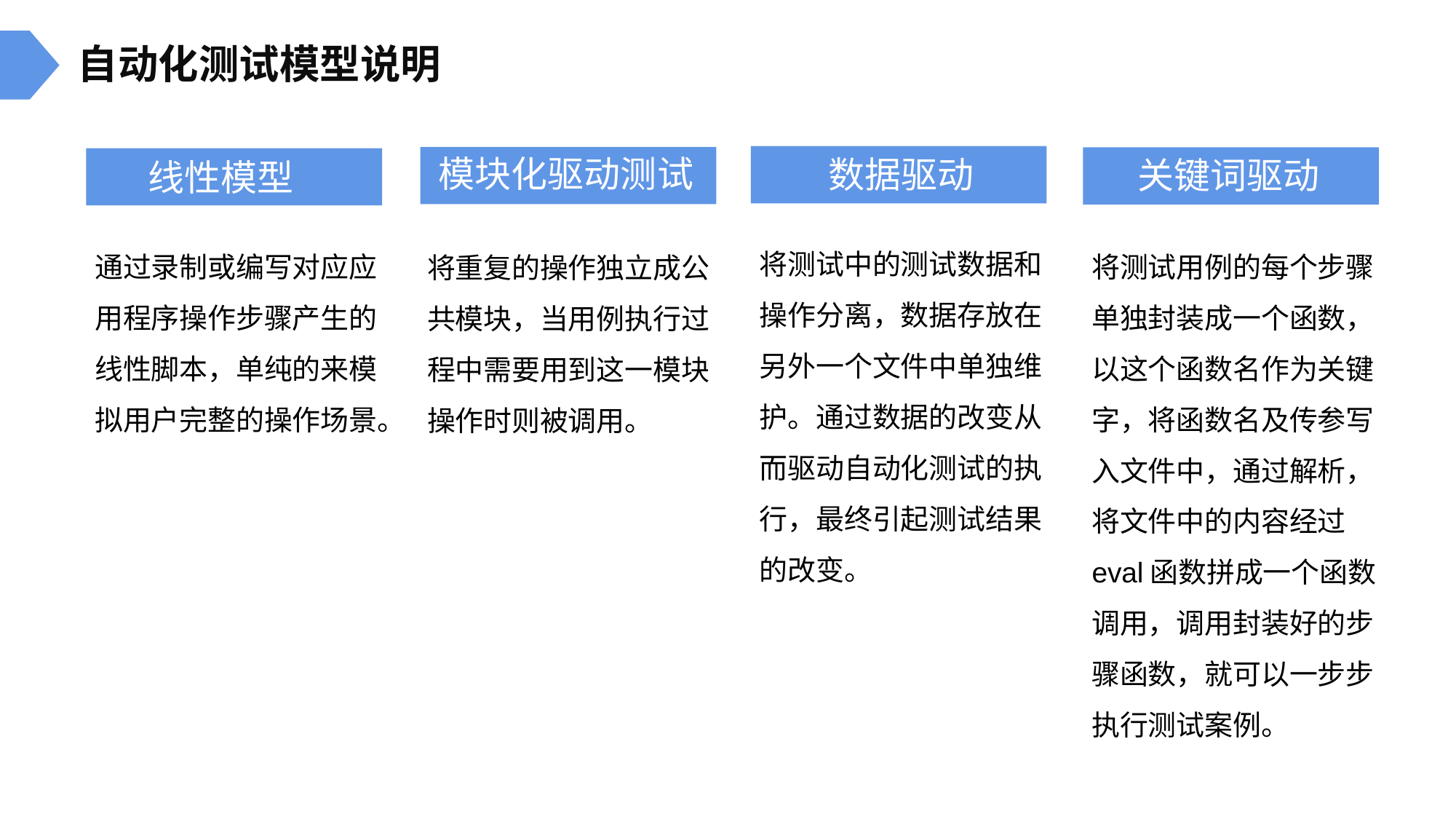

自动化测试模型说明
模块化驱动测试

数据驱动

关键词驱动

线性模型
将测试中的测试数据和操作分离，数据存放在另外一个文件中单独维护。通过数据的改变从而驱动自动化测试的执行，最终引起测试结果的改变。
通过录制或编写对应应用程序操作步骤产生的线性脚本，单纯的来模拟用户完整的操作场景。
将测试用例的每个步骤单独封装成一个函数，以这个函数名作为关键字，将函数名及传参写入文件中，通过解析，将文件中的内容经过eval函数拼成一个函数调用，调用封装好的步骤函数，就可以一步步执行测试案例。
将重复的操作独立成公共模块，当用例执行过程中需要用到这一模块操作时则被调用。